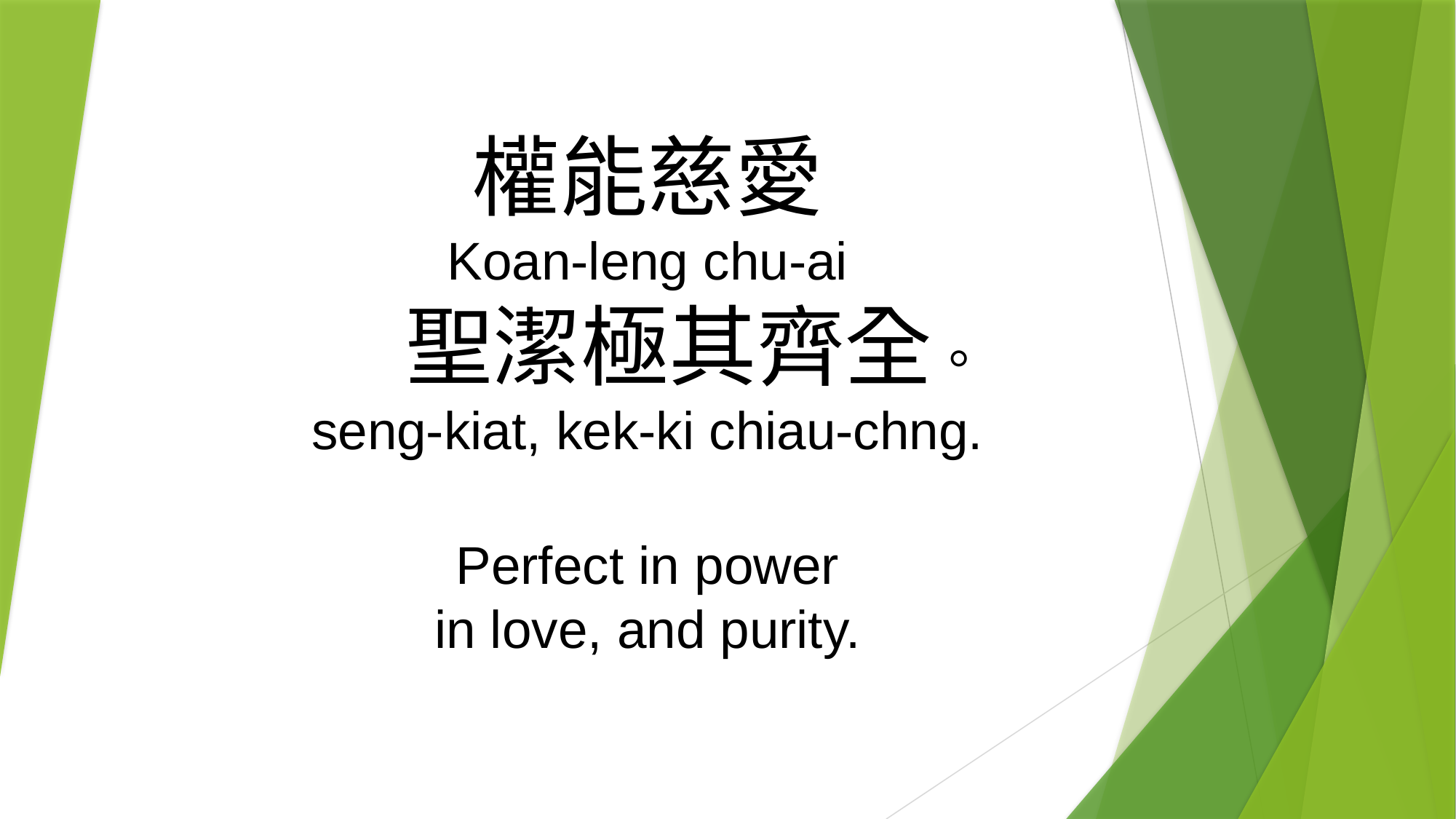

# 權能慈愛 Koan-leng chu-ai 聖潔極其齊全。 seng-kiat, kek-ki chiau-chng. Perfect in power in love, and purity.